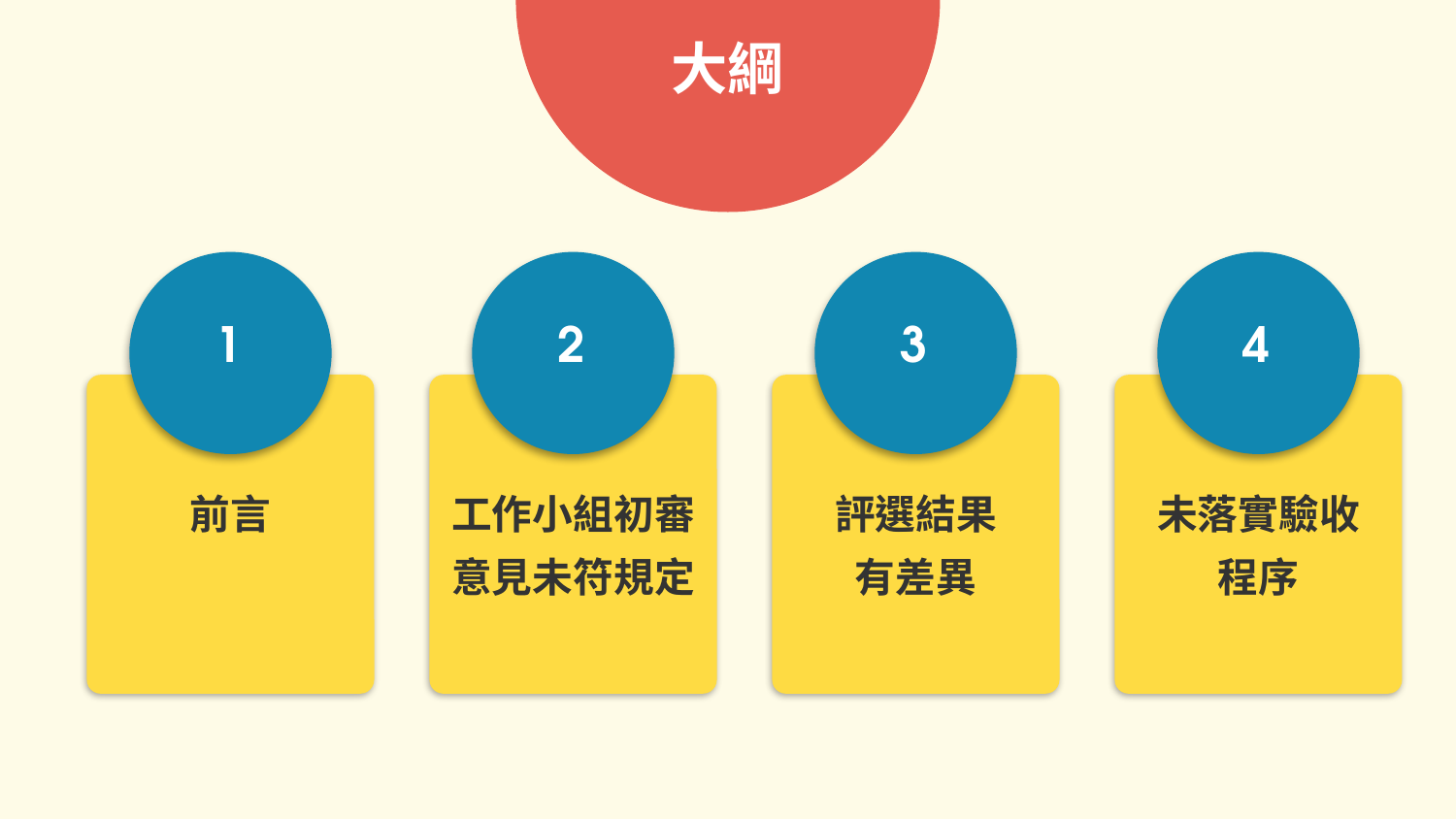

大綱

1
2
3
4

前言
工作小組初審意見未符規定
評選結果
有差異
未落實驗收
程序